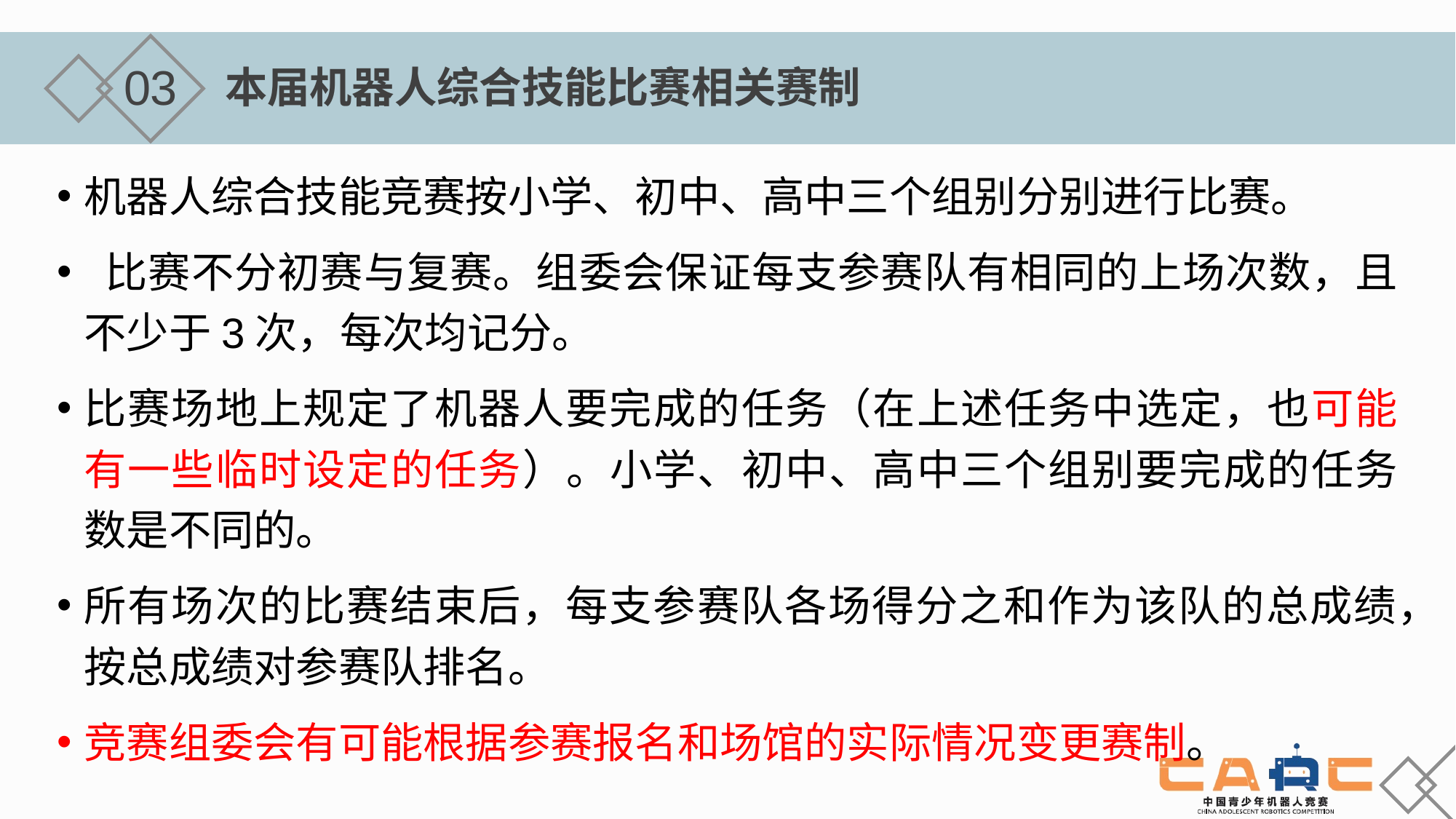

03
本届机器人综合技能比赛相关赛制

机器人综合技能竞赛按小学、初中、高中三个组别分别进行比赛。
 比赛不分初赛与复赛。组委会保证每支参赛队有相同的上场次数，且不少于3次，每次均记分。
比赛场地上规定了机器人要完成的任务（在上述任务中选定，也可能有一些临时设定的任务）。小学、初中、高中三个组别要完成的任务数是不同的。
所有场次的比赛结束后，每支参赛队各场得分之和作为该队的总成绩，按总成绩对参赛队排名。
竞赛组委会有可能根据参赛报名和场馆的实际情况变更赛制。